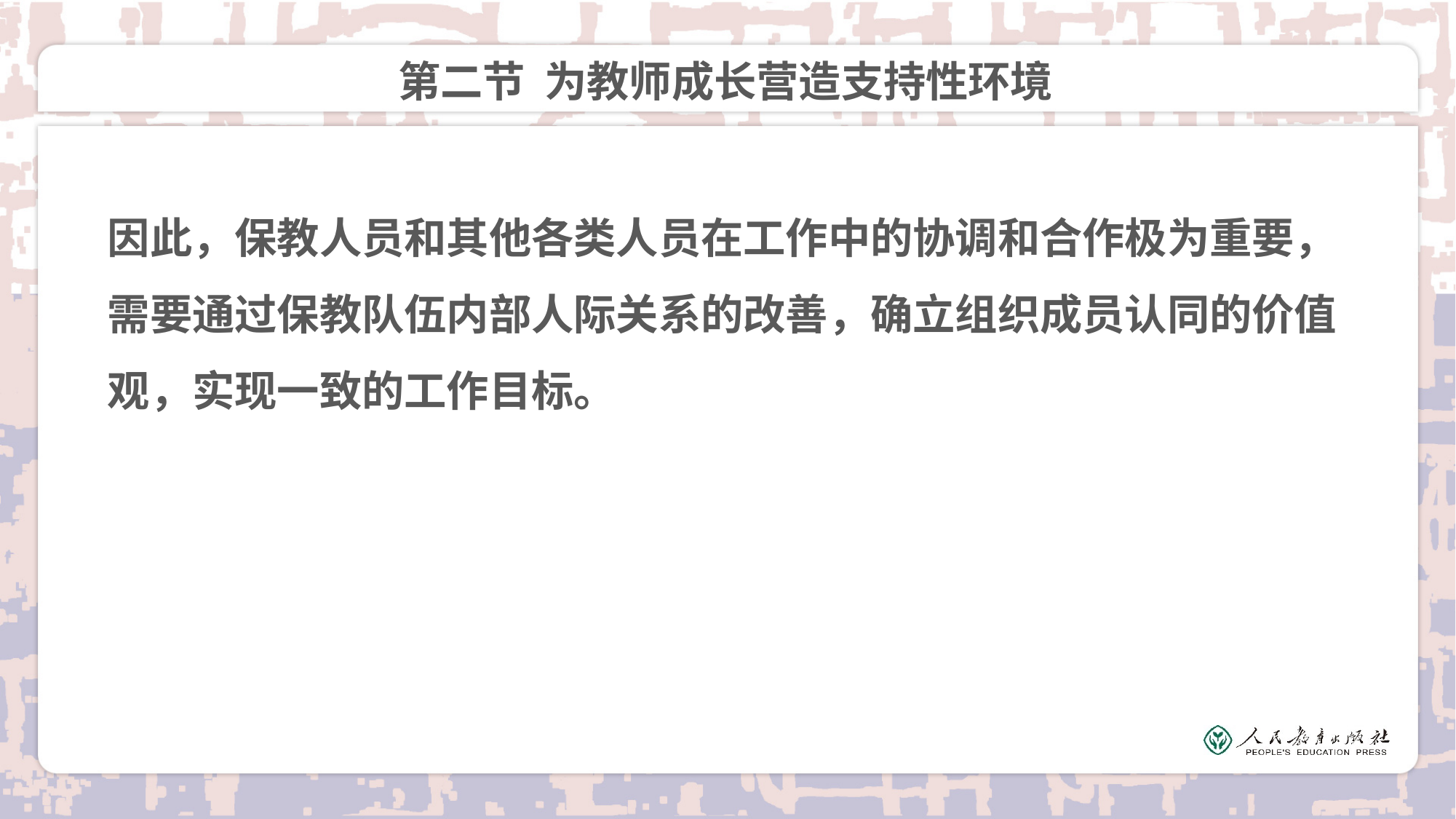

# 第二节  为教师成长营造支持性环境
因此，保教人员和其他各类人员在工作中的协调和合作极为重要，需要通过保教队伍内部人际关系的改善，确立组织成员认同的价值观，实现一致的工作目标。